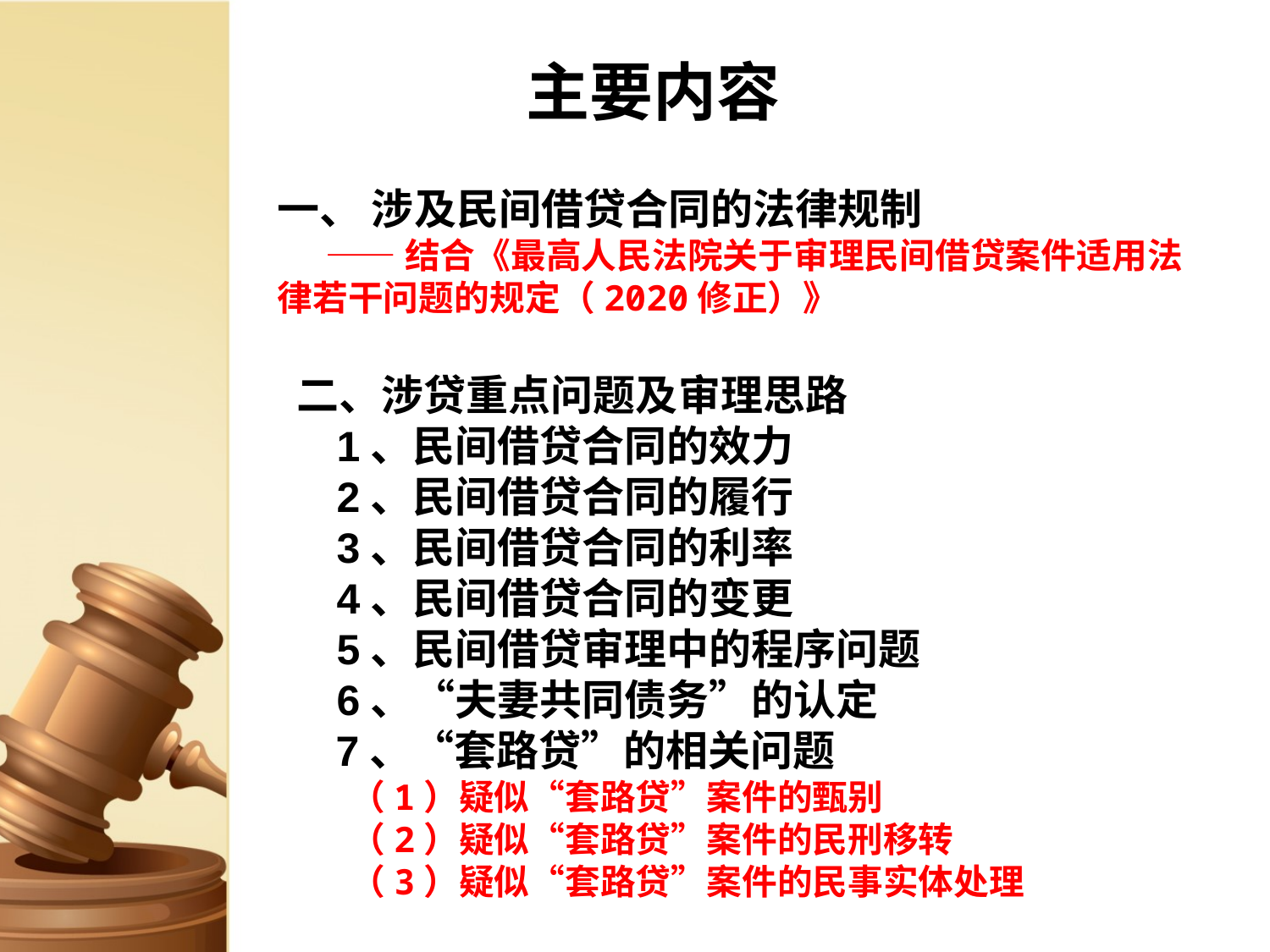

主要内容
一、 涉及民间借贷合同的法律规制
      ——结合《最高人民法院关于审理民间借贷案件适用法律若干问题的规定（2020修正）》

 二、涉贷重点问题及审理思路
     1、民间借贷合同的效力
     2、民间借贷合同的履行
     3、民间借贷合同的利率
     4、民间借贷合同的变更
     5、民间借贷审理中的程序问题
     6、“夫妻共同债务”的认定
      7、“套路贷”的相关问题
        （1）疑似“套路贷”案件的甄别
        （2）疑似“套路贷”案件的民刑移转
        （3）疑似“套路贷”案件的民事实体处理